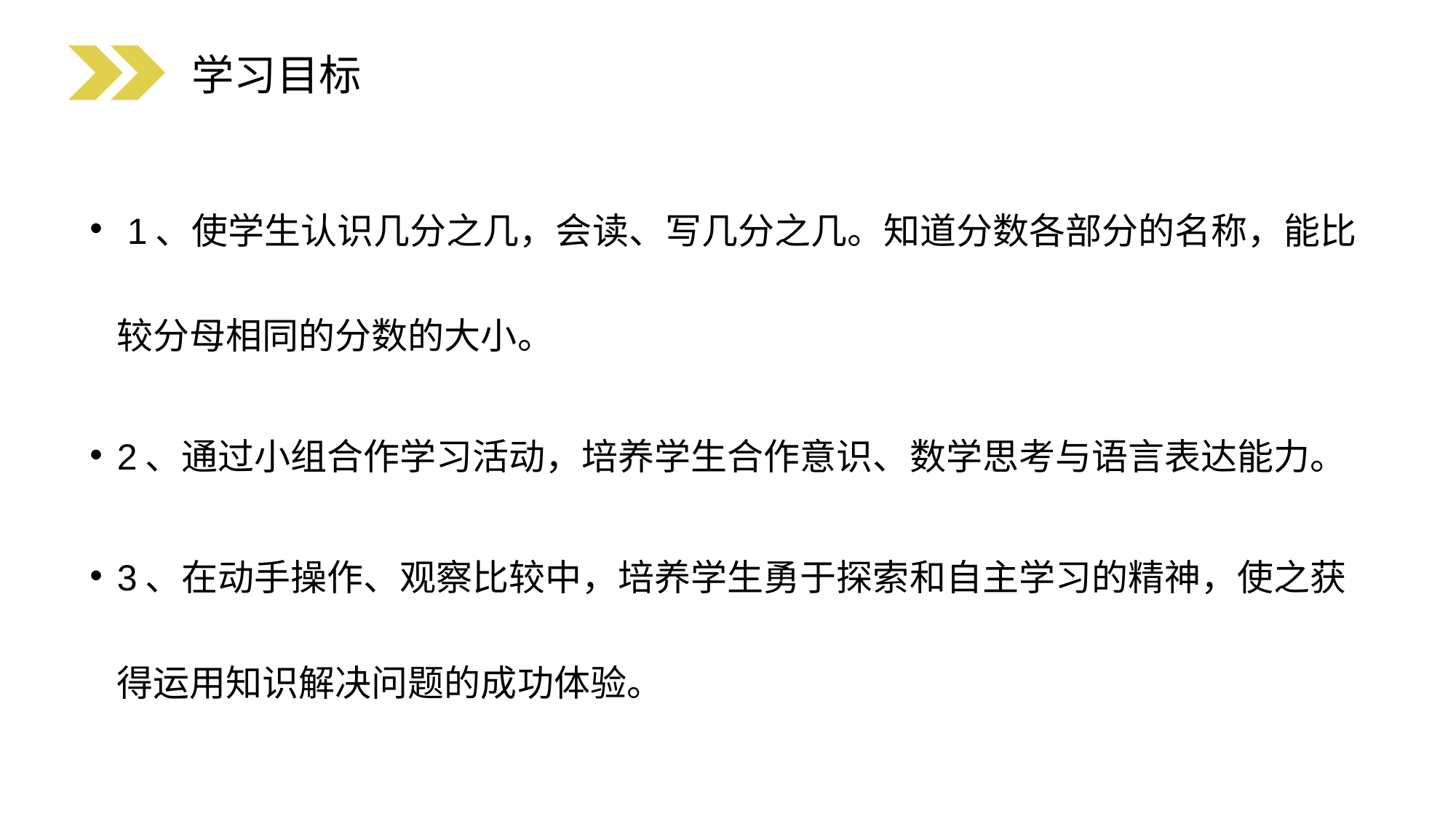

学习目标
 1、使学生认识几分之几，会读、写几分之几。知道分数各部分的名称，能比较分母相同的分数的大小。
2、通过小组合作学习活动，培养学生合作意识、数学思考与语言表达能力。
3、在动手操作、观察比较中，培养学生勇于探索和自主学习的精神，使之获得运用知识解决问题的成功体验。